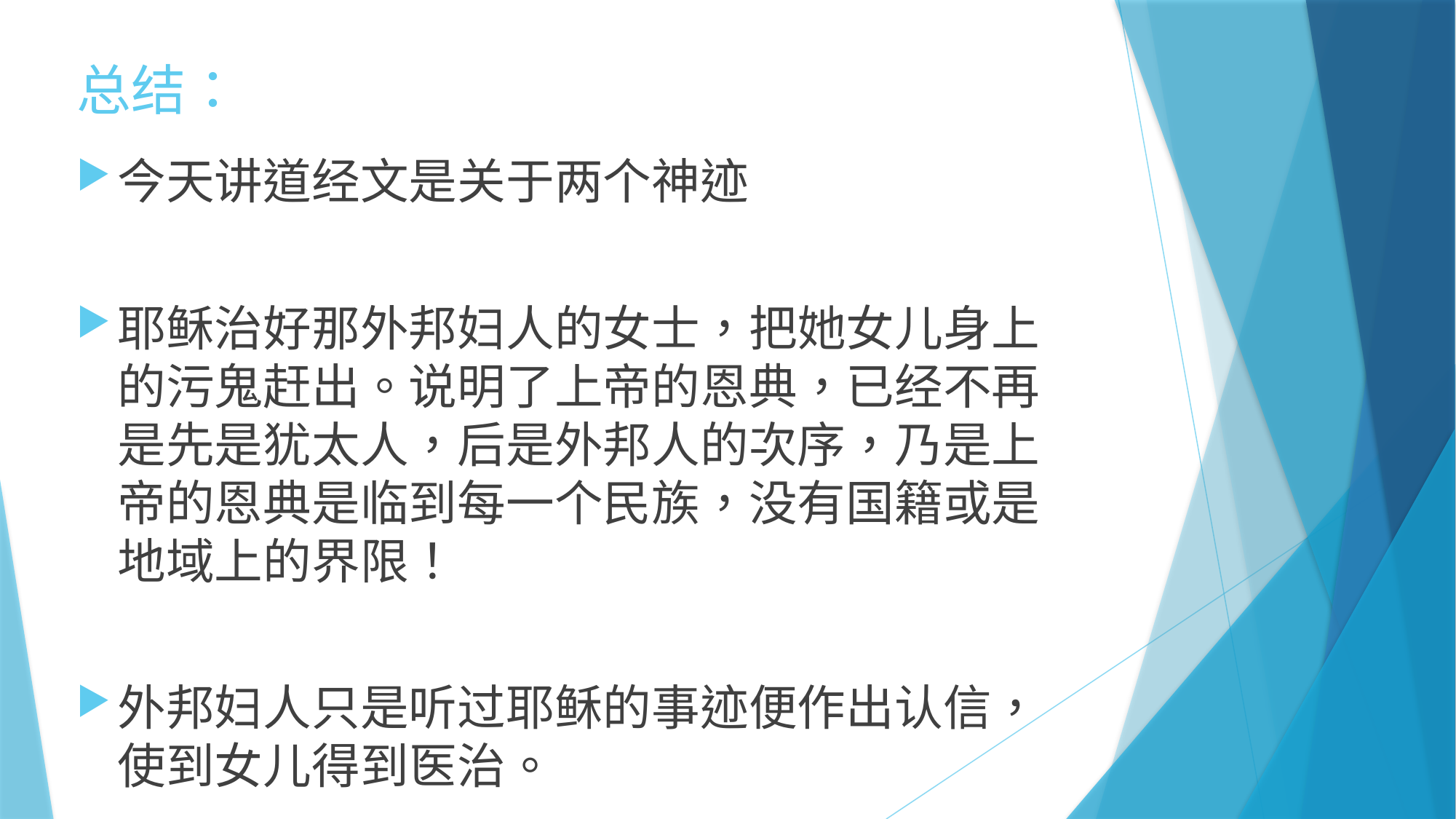

# 总结：
今天讲道经文是关于两个神迹

耶稣治好那外邦妇人的女士，把她女儿身上的污鬼赶出。说明了上帝的恩典，已经不再是先是犹太人，后是外邦人的次序，乃是上帝的恩典是临到每一个民族，没有国籍或是地域上的界限！

外邦妇人只是听过耶稣的事迹便作出认信，使到女儿得到医治。